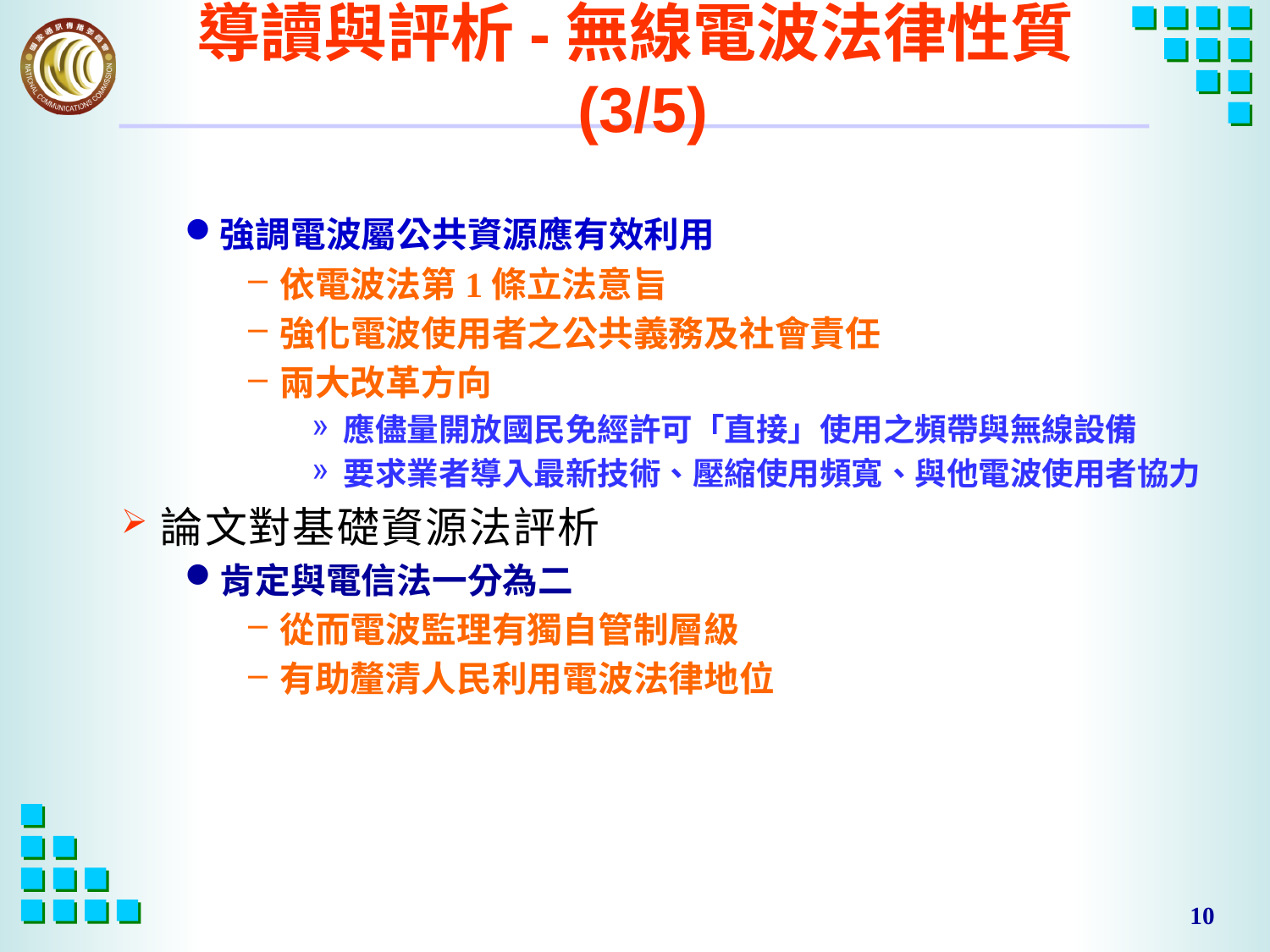

# 導讀與評析-無線電波法律性質(3/5)
強調電波屬公共資源應有效利用
依電波法第1條立法意旨
強化電波使用者之公共義務及社會責任
兩大改革方向
應儘量開放國民免經許可「直接」使用之頻帶與無線設備
要求業者導入最新技術、壓縮使用頻寬、與他電波使用者協力
論文對基礎資源法評析
肯定與電信法一分為二
從而電波監理有獨自管制層級
有助釐清人民利用電波法律地位